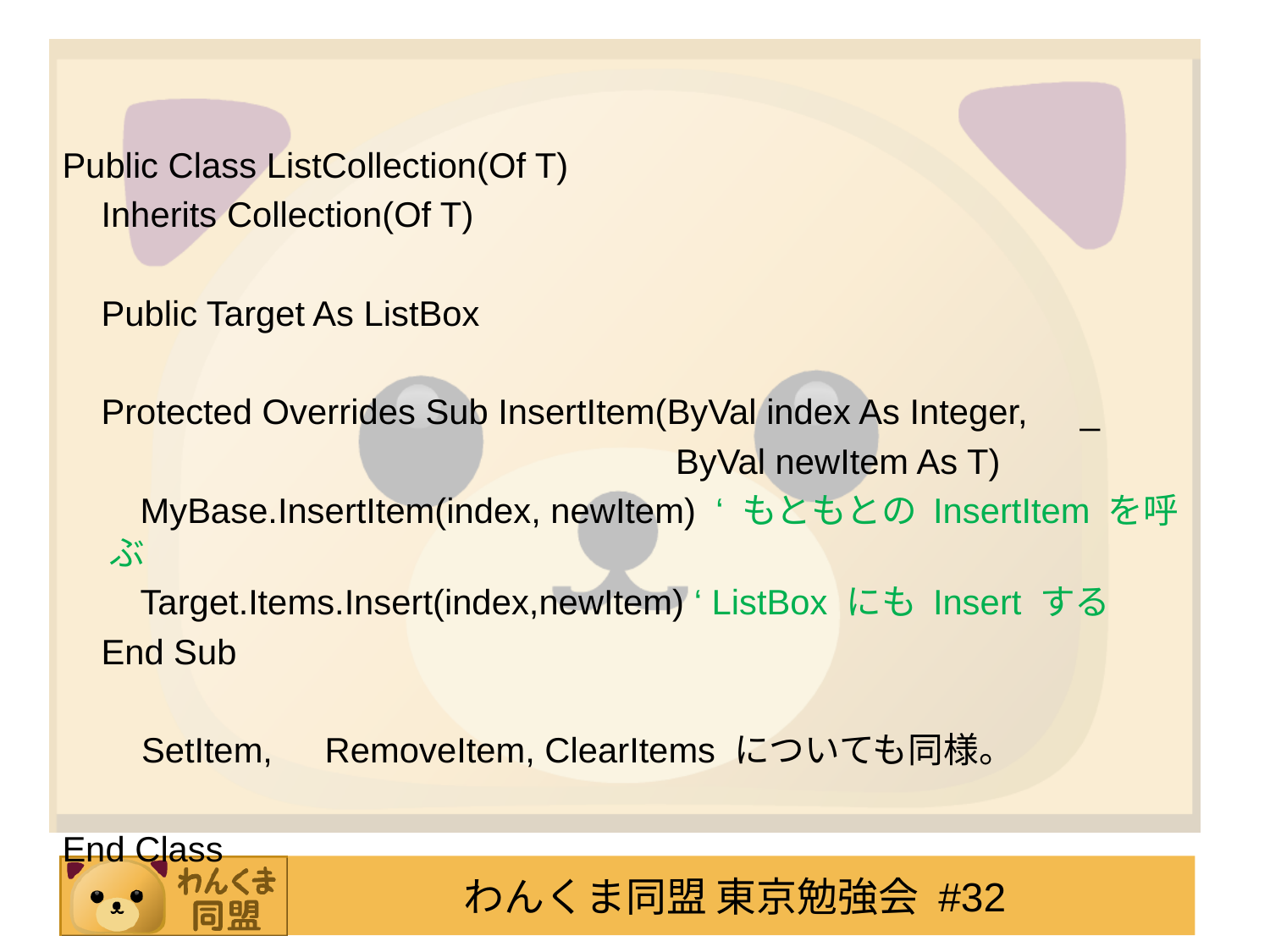

#
Public Class ListCollection(Of T)
    Inherits Collection(Of T)

    Public Target As ListBox

    Protected Overrides Sub InsertItem(ByVal index As Integer,　_
                                                               ByVal newItem As T)
        MyBase.InsertItem(index, newItem)  ‘ もともとの InsertItem を呼ぶ
        Target.Items.Insert(index,newItem) ‘ ListBox にも Insert する
    End Sub

　　SetItem,　RemoveItem, ClearItems についても同様。

End Class